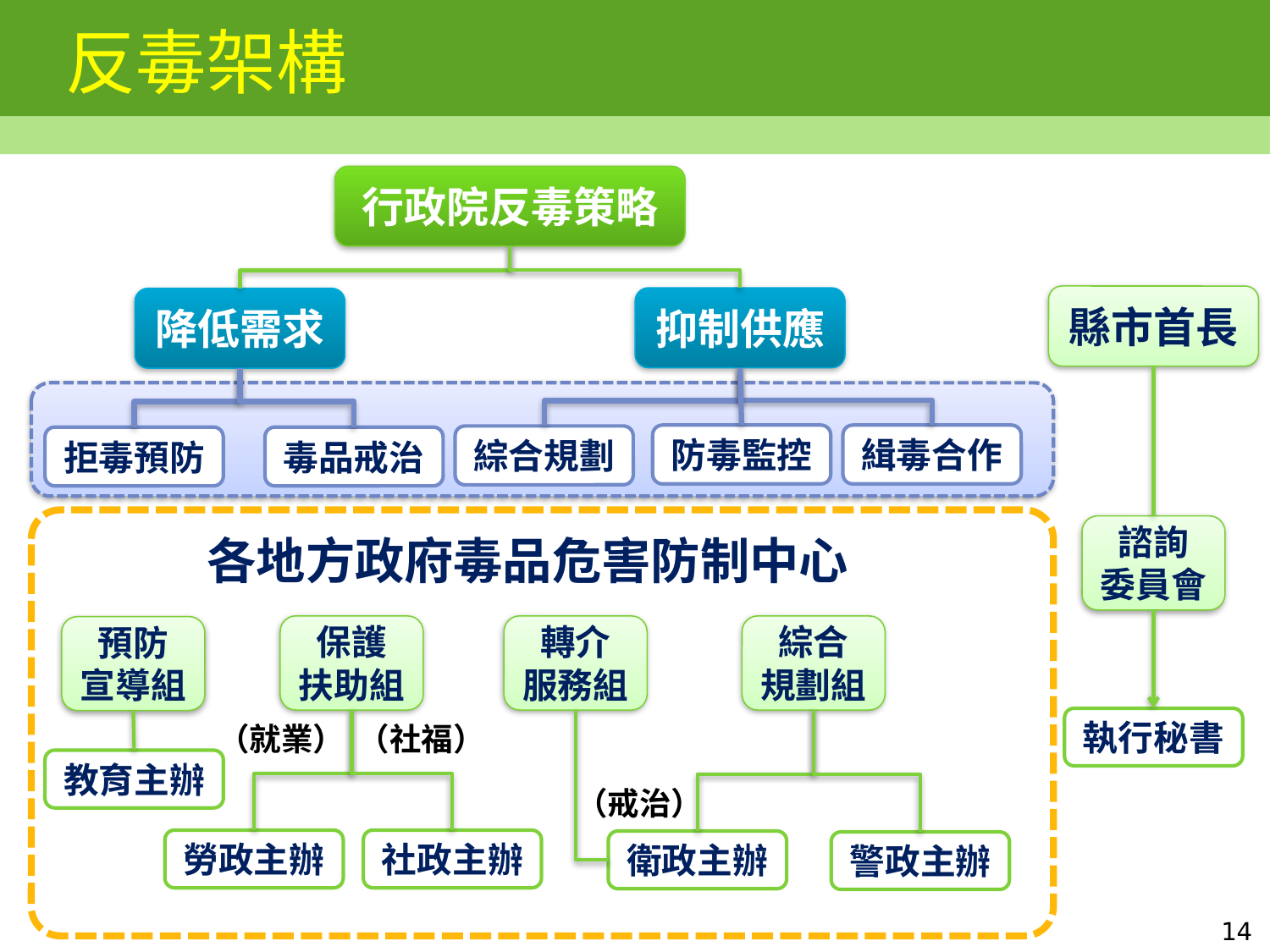

# 反毒架構
行政院反毒策略
縣市首長
抑制供應
降低需求

防毒監控
緝毒合作
綜合規劃
拒毒預防
毒品戒治

諮詢
委員會
各地方政府毒品危害防制中心
保護
扶助組
轉介
服務組
綜合
規劃組
預防
宣導組
執行秘書
（就業）
（社福）
教育主辦
（戒治）
勞政主辦
社政主辦
衛政主辦
警政主辦
14